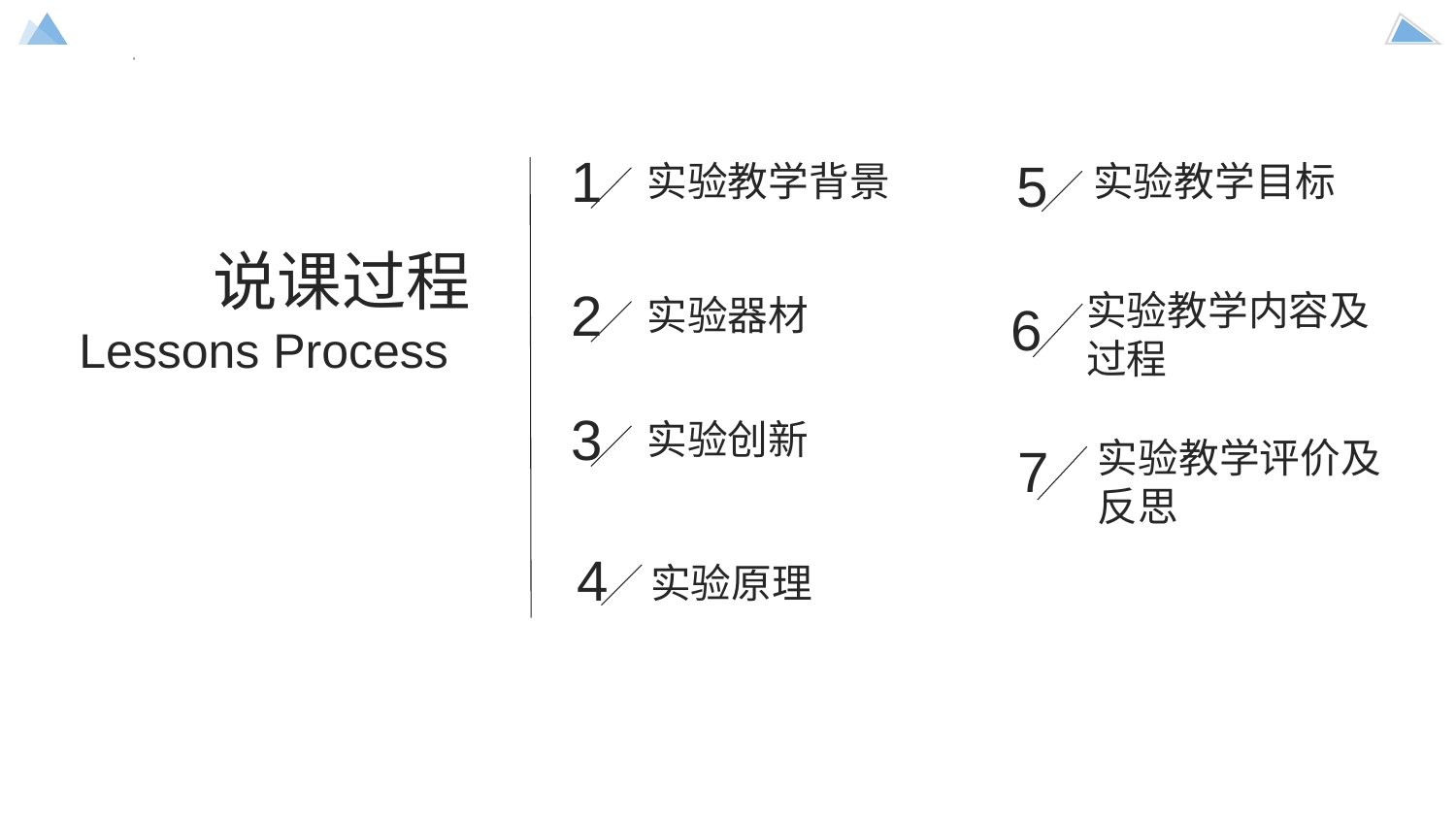

1
5
实验教学目标
实验教学背景
说课过程
Lessons Process
2
实验教学内容及过程
实验器材
6
3
实验创新
实验教学评价及反思
7
4
实验原理